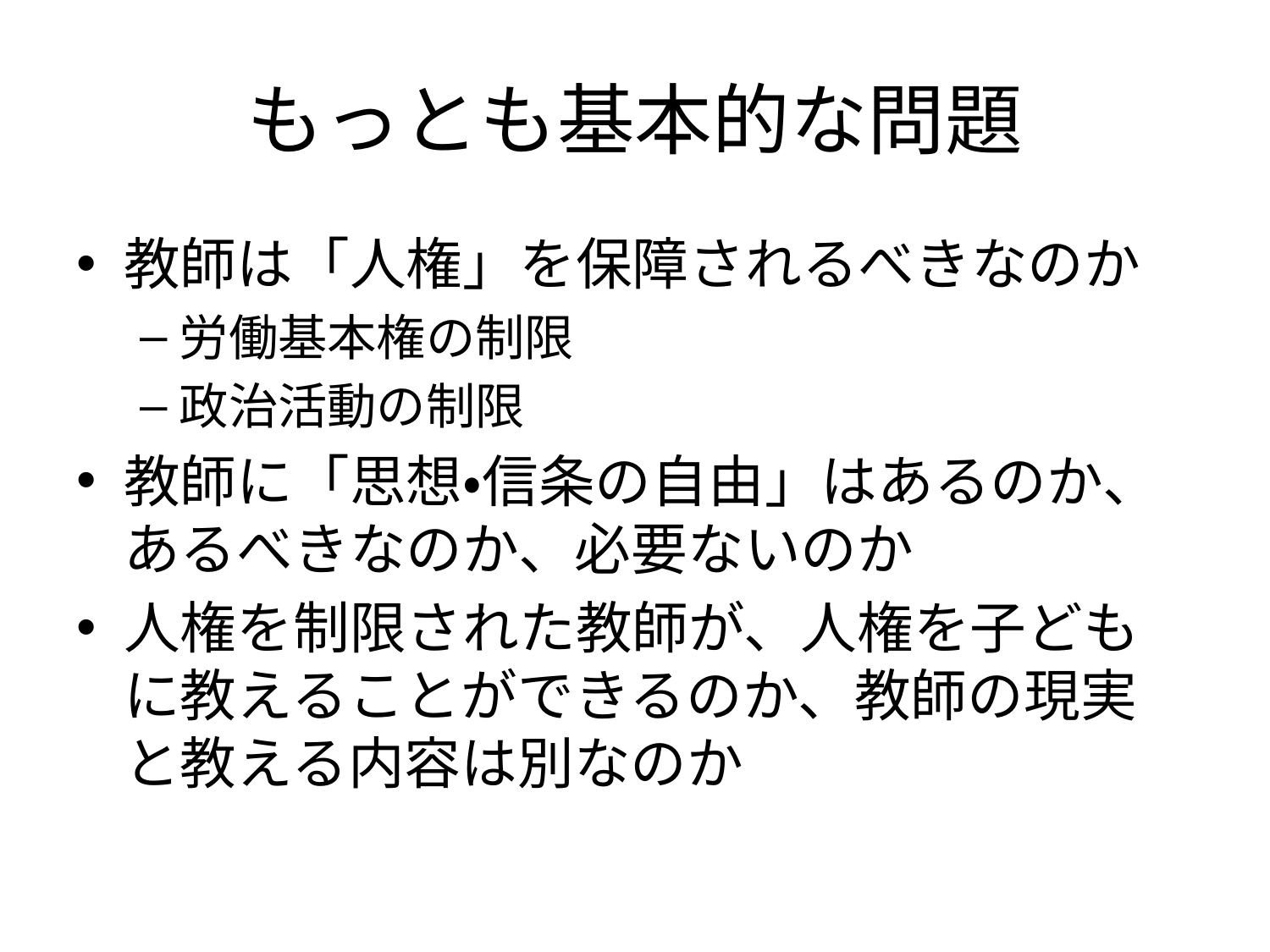

# もっとも基本的な問題
教師は「人権」を保障されるべきなのか
労働基本権の制限
政治活動の制限
教師に「思想・信条の自由」はあるのか、あるべきなのか、必要ないのか
人権を制限された教師が、人権を子どもに教えることができるのか、教師の現実と教える内容は別なのか